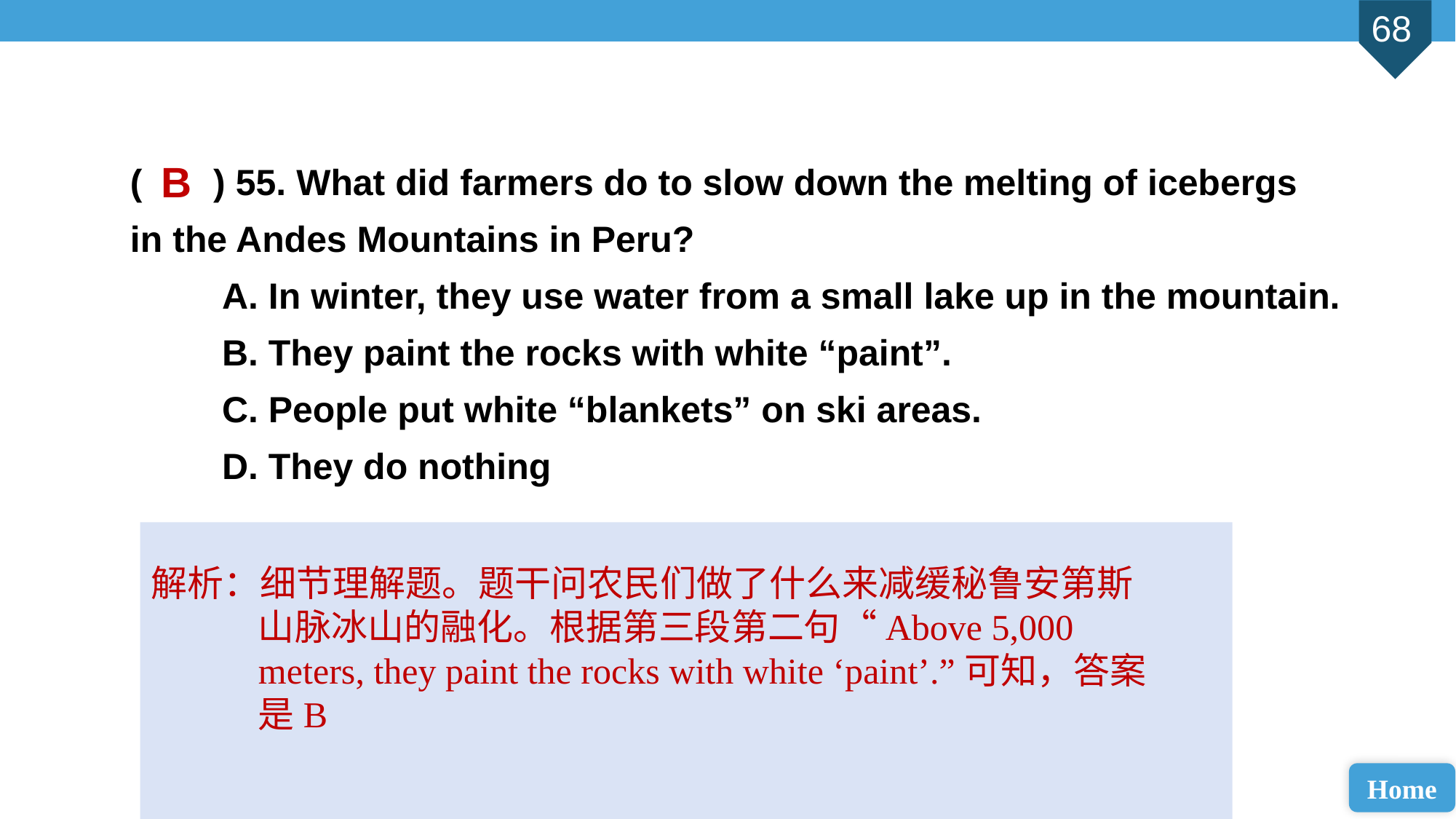

(       ) 55. What did farmers do to slow down the melting of icebergs 	       in the Andes Mountains in Peru?
         A. In winter, they use water from a small lake up in the mountain.
         B. They paint the rocks with white “paint”.
         C. People put white “blankets” on ski areas.
         D. They do nothing
B

解析：细节理解题。题干问农民们做了什么来减缓秘鲁安第斯山脉冰山的融化。根据第三段第二句“Above 5,000 meters, they paint the rocks with white ‘paint’.”可知，答案是B